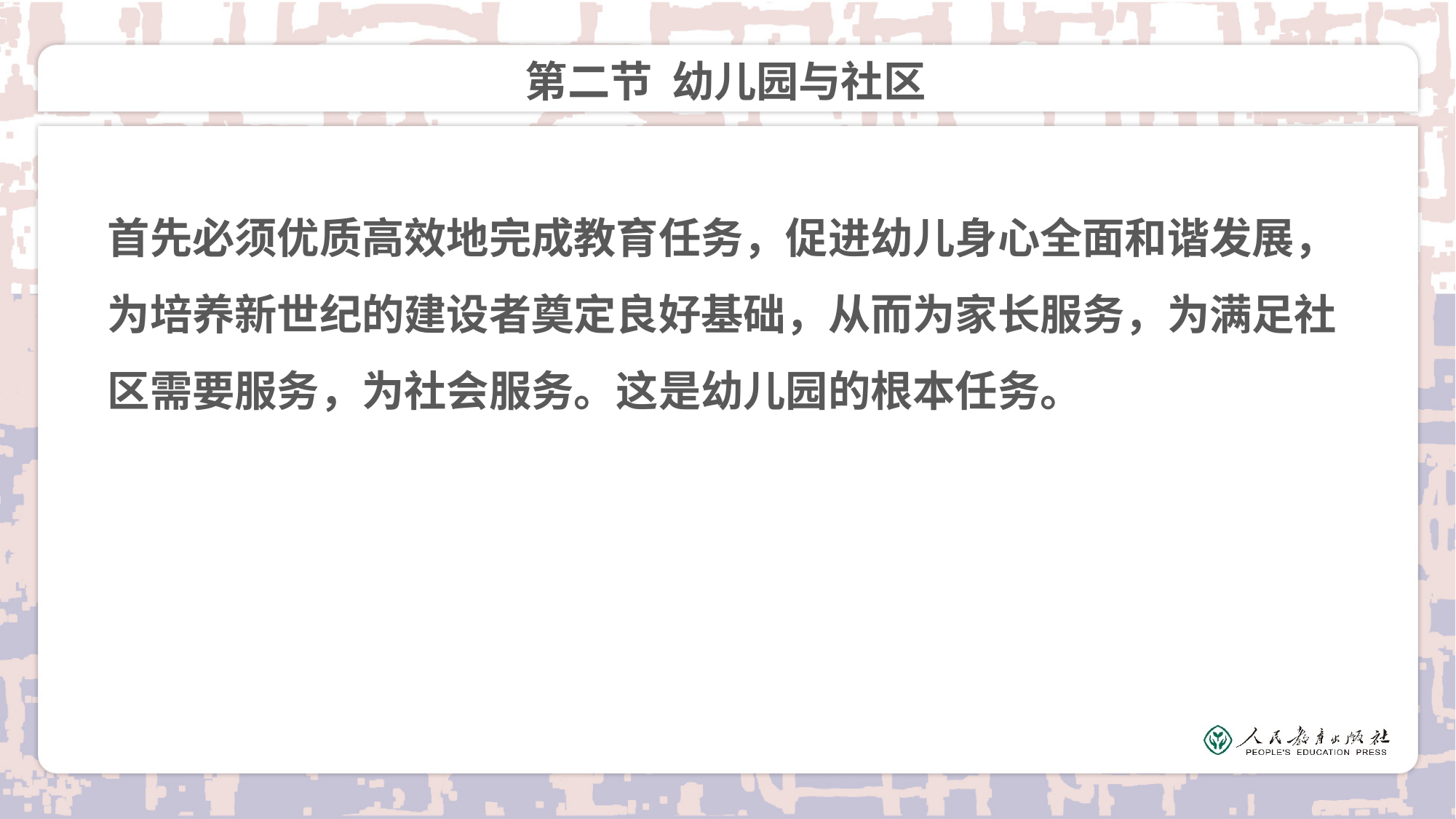

# 第二节  幼儿园与社区
首先必须优质高效地完成教育任务，促进幼儿身心全面和谐发展，为培养新世纪的建设者奠定良好基础，从而为家长服务，为满足社区需要服务，为社会服务。这是幼儿园的根本任务。